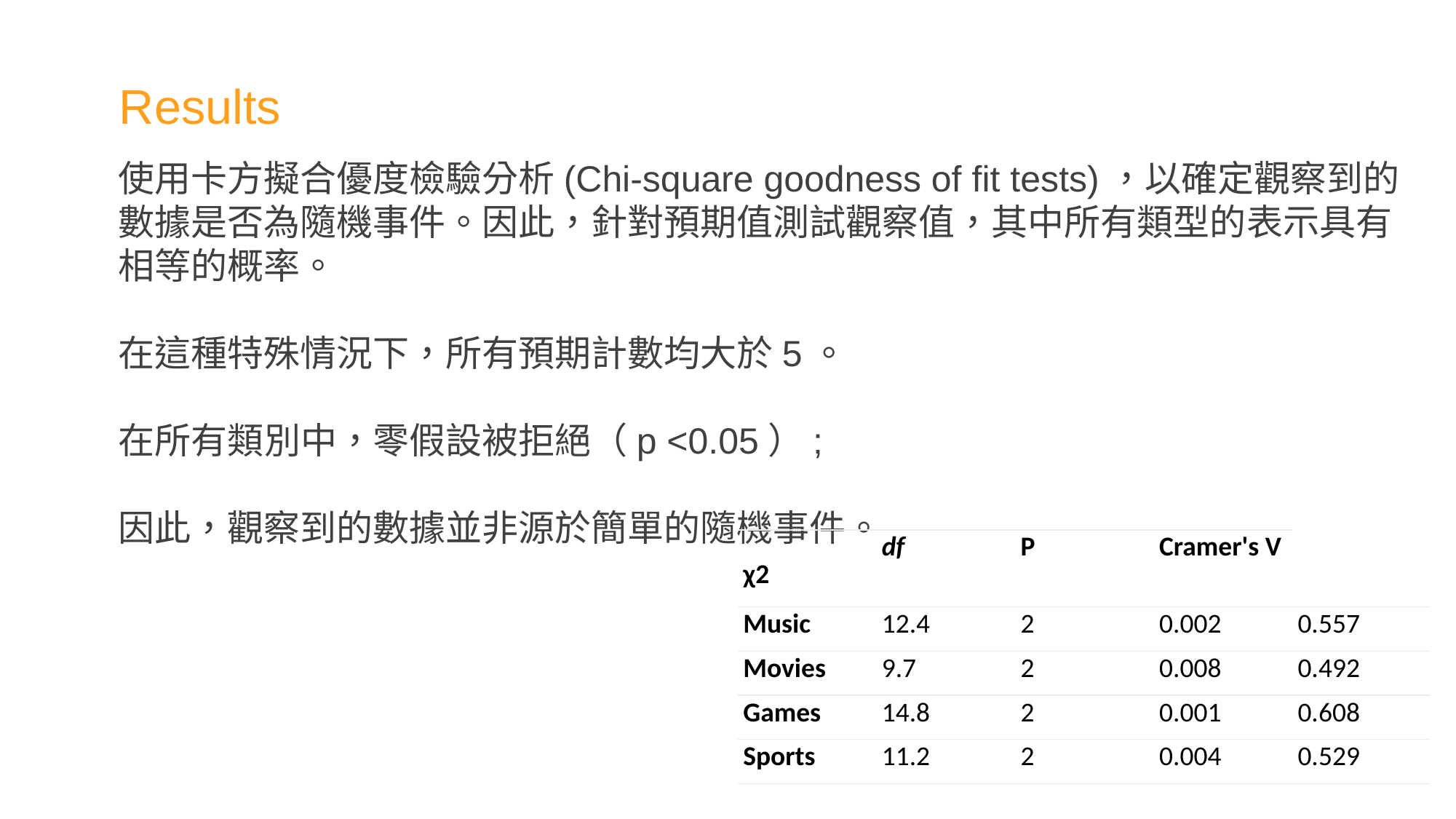

Results
使用卡方擬合優度檢驗分析(Chi-square goodness of fit tests)，以確定觀察到的數據是否為隨機事件。因此，針對預期值測試觀察值，其中所有類型的表示具有相等的概率。

在這種特殊情況下，所有預期計數均大於5。

在所有類別中，零假設被拒絕（p <0.05）;

因此，觀察到的數據並非源於簡單的隨機事件。

| χ2 | df | P | Cramer's V |  |
| --- | --- | --- | --- | --- |
| Music | 12.4 | 2 | 0.002 | 0.557 |
| Movies | 9.7 | 2 | 0.008 | 0.492 |
| Games | 14.8 | 2 | 0.001 | 0.608 |
| Sports | 11.2 | 2 | 0.004 | 0.529 |